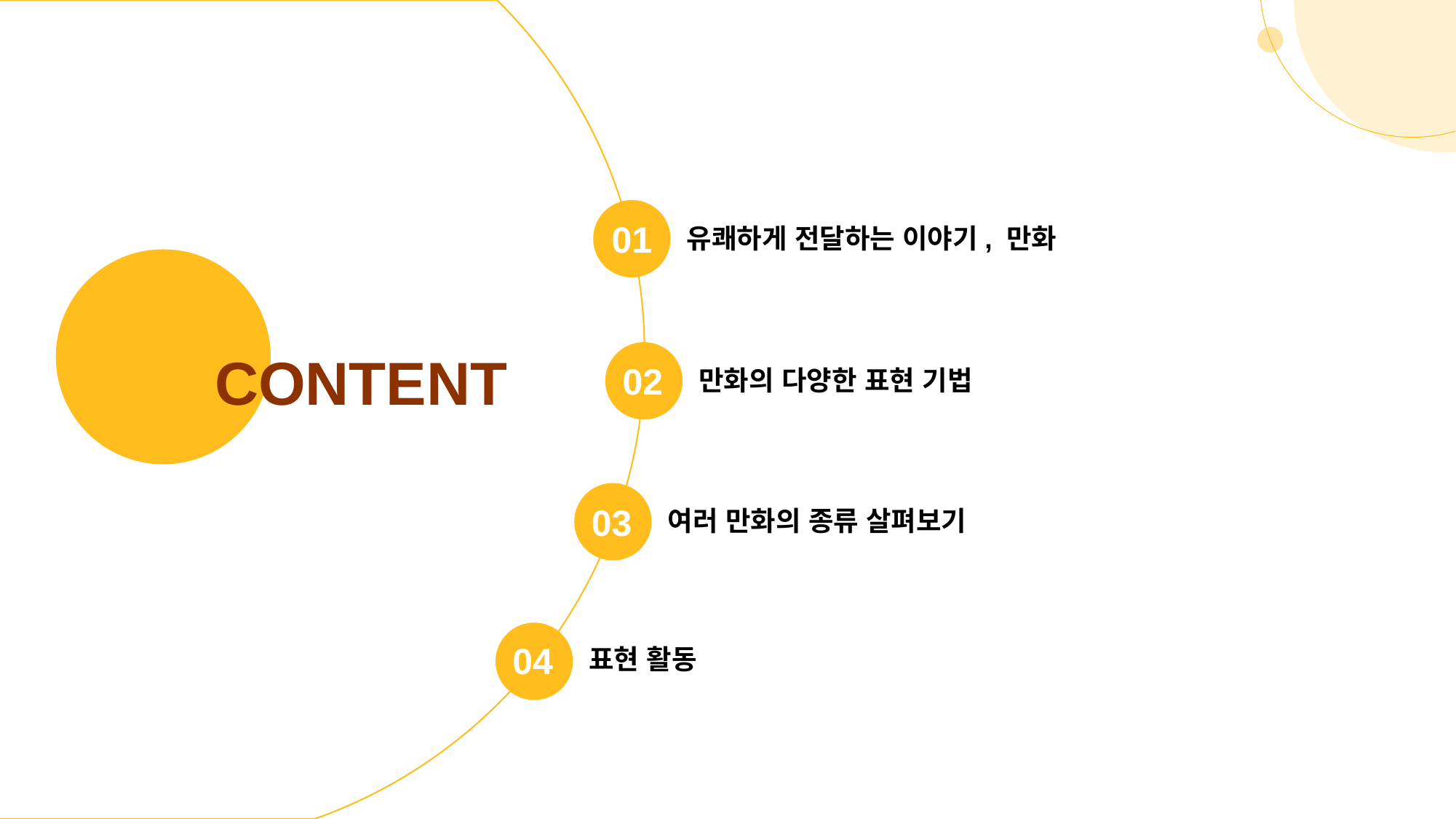

01
유쾌하게 전달하는 이야기, 만화
CONTENT
02
만화의 다양한 표현 기법
03
여러 만화의 종류 살펴보기
04
표현 활동